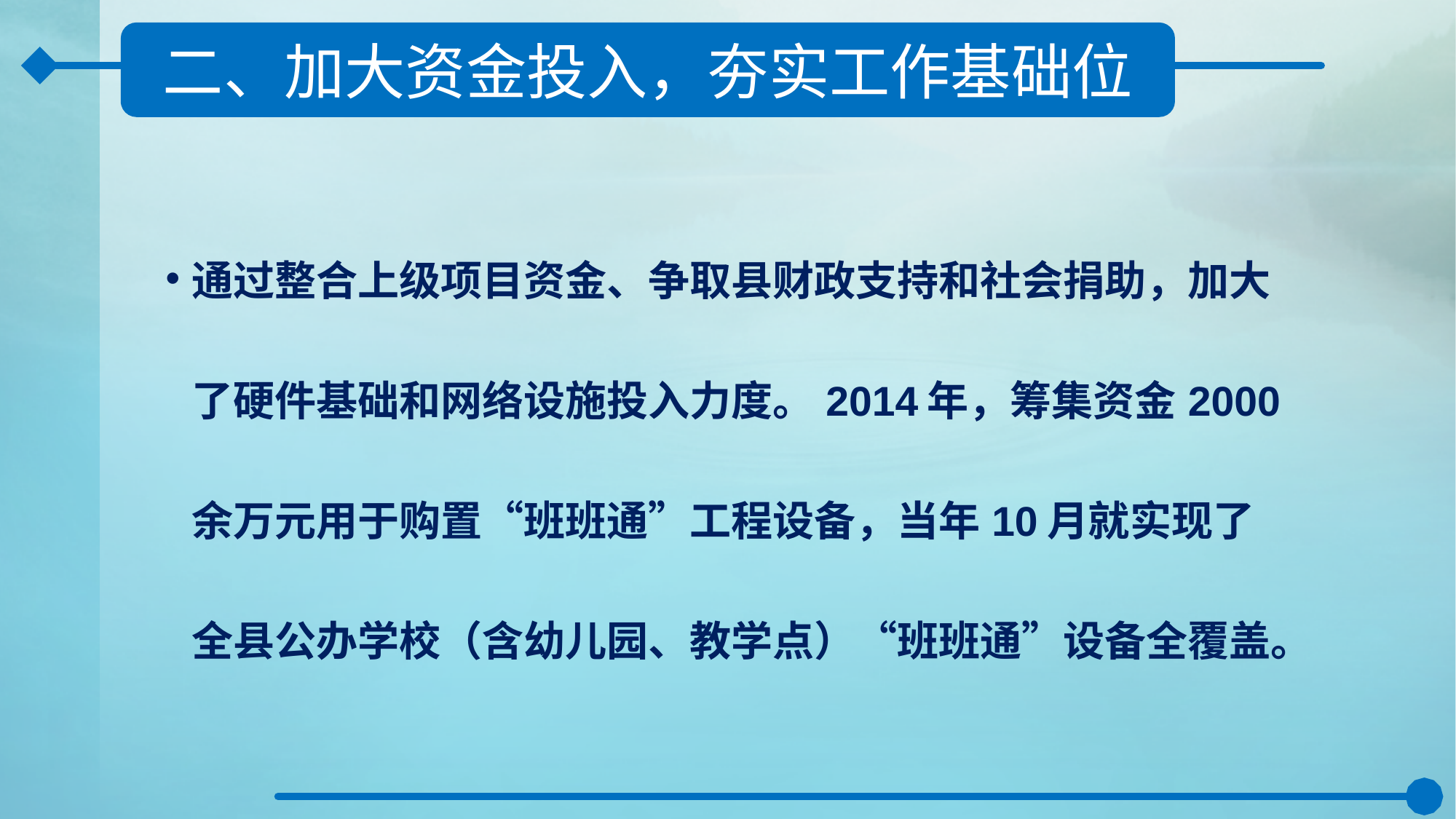

二、加大资金投入，夯实工作基础位
通过整合上级项目资金、争取县财政支持和社会捐助，加大了硬件基础和网络设施投入力度。2014年，筹集资金2000余万元用于购置“班班通”工程设备，当年10月就实现了全县公办学校（含幼儿园、教学点）“班班通”设备全覆盖。